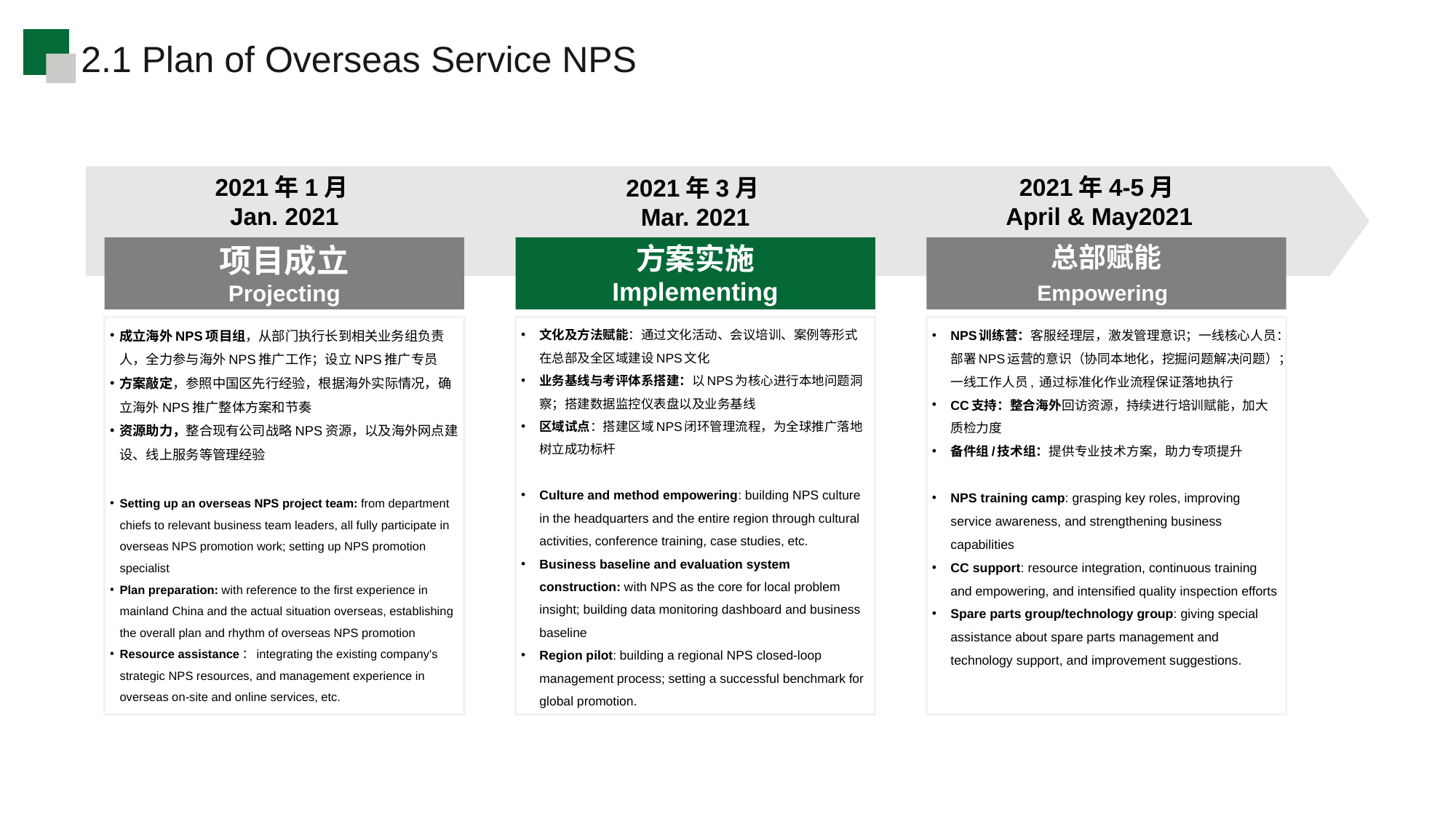

2.1 Plan of Overseas Service NPS

项目成立
Projecting
成立海外NPS项目组，从部门执行长到相关业务组负责人，全力参与海外NPS推广工作；设立NPS推广专员
方案敲定，参照中国区先行经验，根据海外实际情况，确立海外NPS推广整体方案和节奏
资源助力，整合现有公司战略NPS资源，以及海外网点建设、线上服务等管理经验

Setting up an overseas NPS project team: from department chiefs to relevant business team leaders, all fully participate in overseas NPS promotion work; setting up NPS promotion specialist
Plan preparation: with reference to the first experience in mainland China and the actual situation overseas, establishing the overall plan and rhythm of overseas NPS promotion
Resource assistance：integrating the existing company's strategic NPS resources, and management experience in overseas on-site and online services, etc.

方案实施
Implementing
文化及方法赋能：通过文化活动、会议培训、案例等形式在总部及全区域建设NPS文化
业务基线与考评体系搭建：以NPS为核心进行本地问题洞察；搭建数据监控仪表盘以及业务基线
区域试点：搭建区域NPS闭环管理流程，为全球推广落地树立成功标杆

Culture and method empowering: building NPS culture in the headquarters and the entire region through cultural activities, conference training, case studies, etc.
Business baseline and evaluation system construction: with NPS as the core for local problem insight; building data monitoring dashboard and business baseline
Region pilot: building a regional NPS closed-loop management process; setting a successful benchmark for global promotion.
总部赋能
Empowering
NPS训练营：客服经理层，激发管理意识；一线核心人员：部署NPS运营的意识（协同本地化，挖掘问题解决问题）；一线工作人员, 通过标准化作业流程保证落地执行
CC支持：整合海外回访资源，持续进行培训赋能，加大质检力度
备件组/技术组：提供专业技术方案，助力专项提升

NPS training camp: grasping key roles, improving service awareness, and strengthening business capabilities
CC support: resource integration, continuous training and empowering, and intensified quality inspection efforts
Spare parts group/technology group: giving special assistance about spare parts management and technology support, and improvement suggestions.

2021年4-5月
April & May2021
2021年1月
Jan. 2021
2021年3月
Mar. 2021